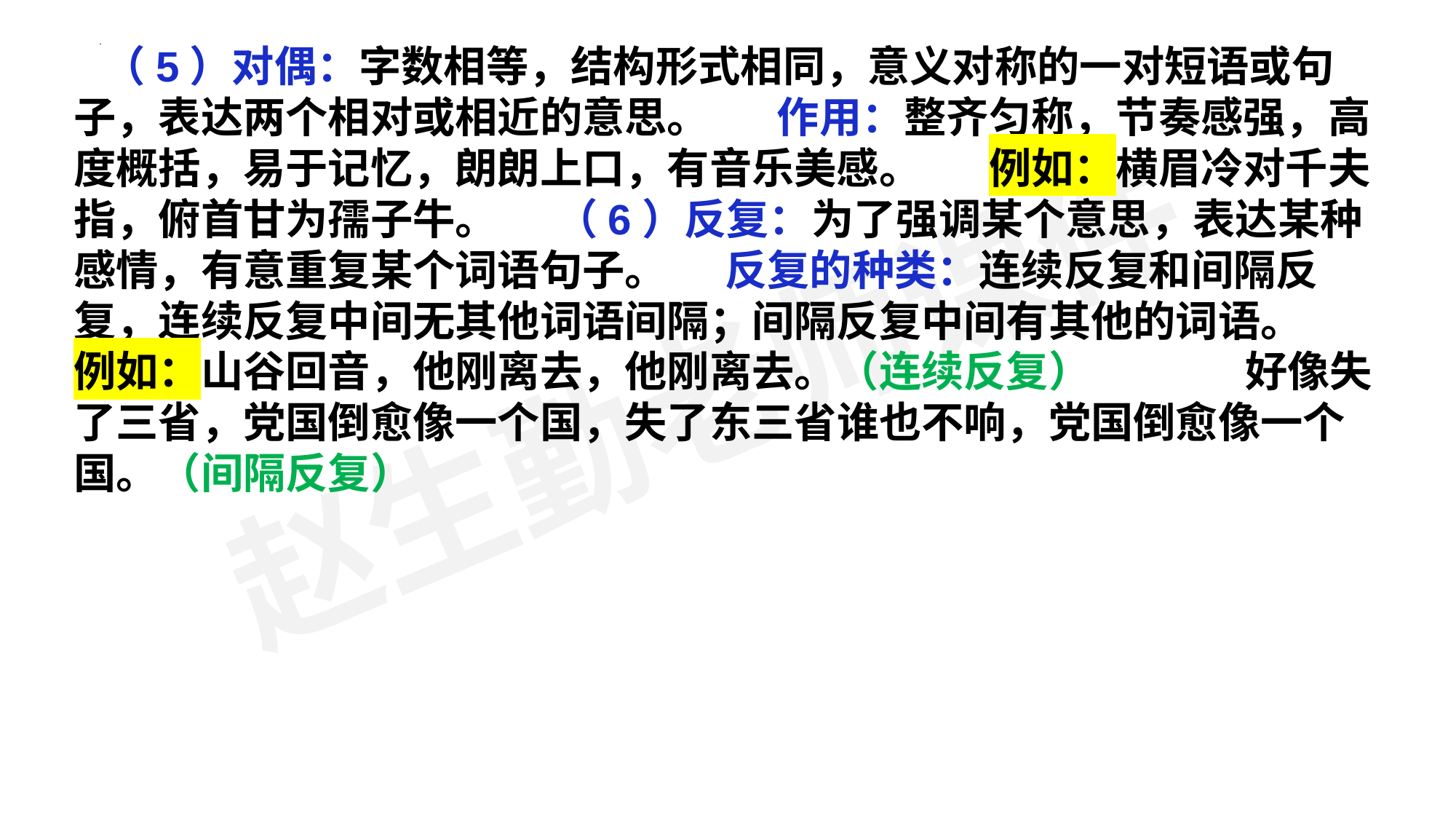

（5）对偶：字数相等，结构形式相同，意义对称的一对短语或句子，表达两个相对或相近的意思。       作用：整齐匀称，节奏感强，高度概括，易于记忆，朗朗上口，有音乐美感。       例如：横眉冷对千夫指，俯首甘为孺子牛。      （6）反复：为了强调某个意思，表达某种感情，有意重复某个词语句子。      反复的种类：连续反复和间隔反复，连续反复中间无其他词语间隔；间隔反复中间有其他的词语。       例如：山谷回音，他刚离去，他刚离去。（连续反复）                好像失了三省，党国倒愈像一个国，失了东三省谁也不响，党国倒愈像一个国。（间隔反复）